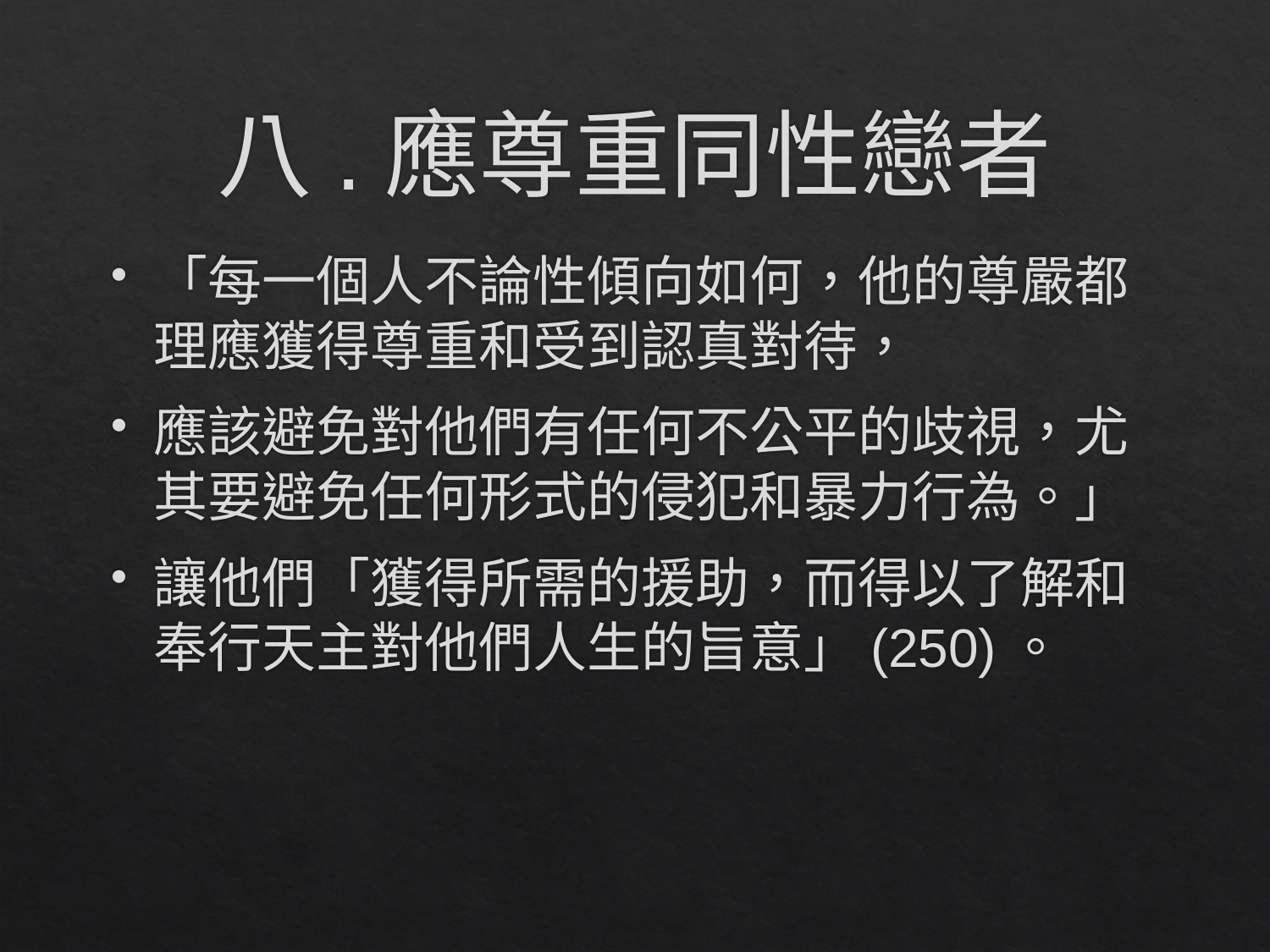

# 八.應尊重同性戀者
「每一個人不論性傾向如何，他的尊嚴都理應獲得尊重和受到認真對待，
應該避免對他們有任何不公平的歧視，尤其要避免任何形式的侵犯和暴力行為。」
讓他們「獲得所需的援助，而得以了解和奉行天主對他們人生的旨意」(250)。